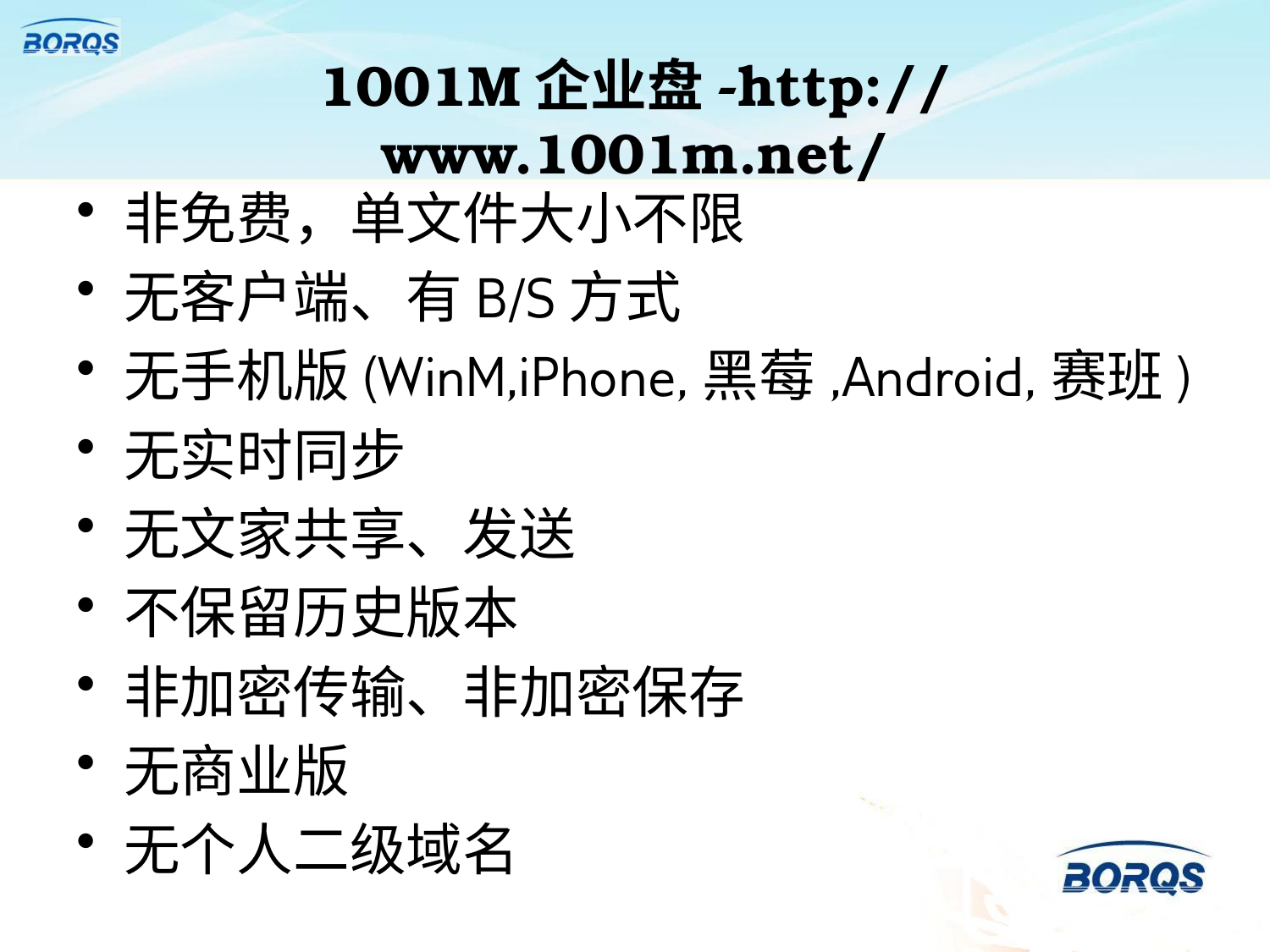

# 1001M企业盘-http://www.1001m.net/
非免费，单文件大小不限
无客户端、有B/S方式
无手机版(WinM,iPhone,黑莓,Android,赛班)
无实时同步
无文家共享、发送
不保留历史版本
非加密传输、非加密保存
无商业版
无个人二级域名